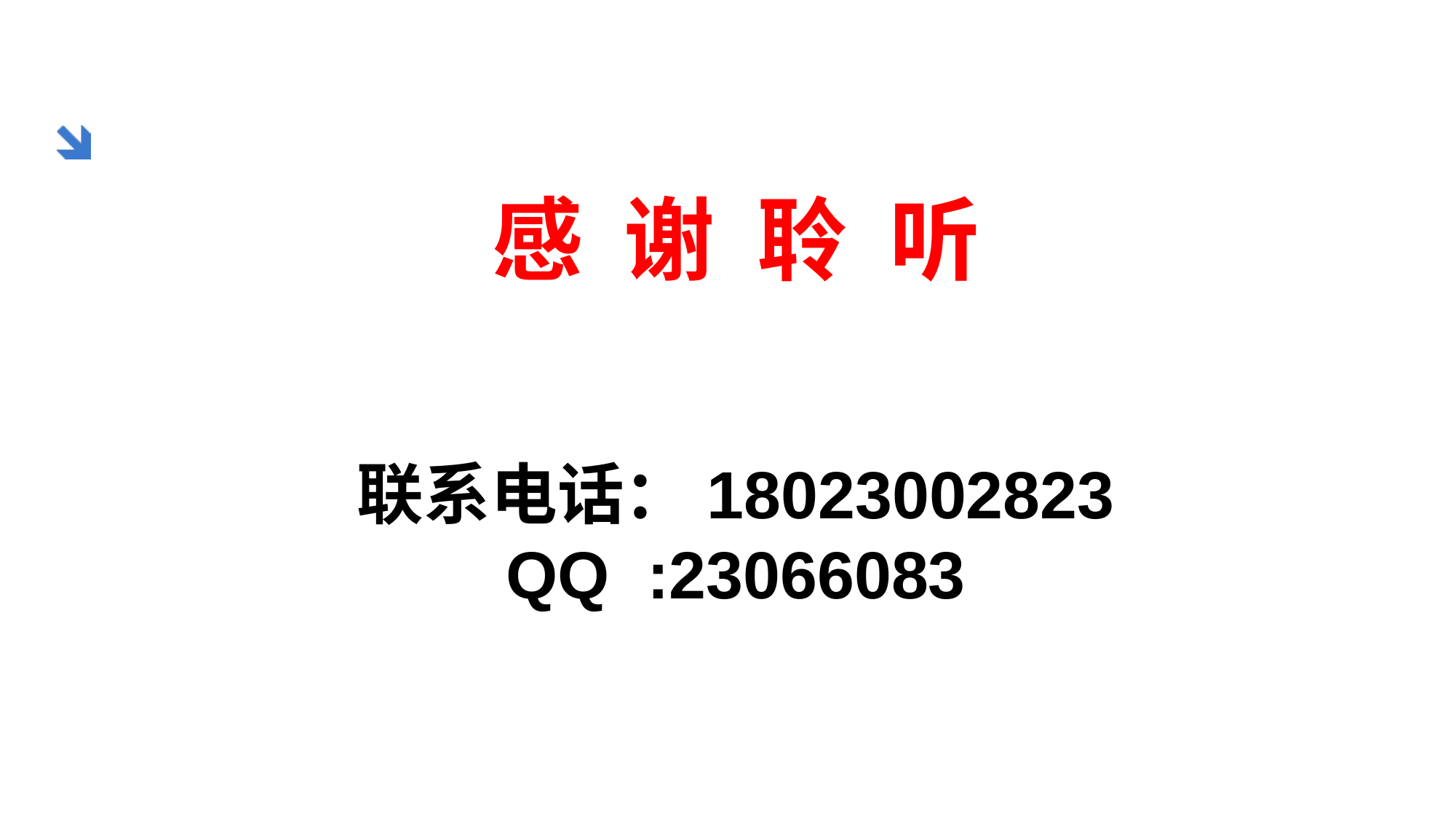

感  谢  聆  听

联系电话：18023002823
QQ  :23066083